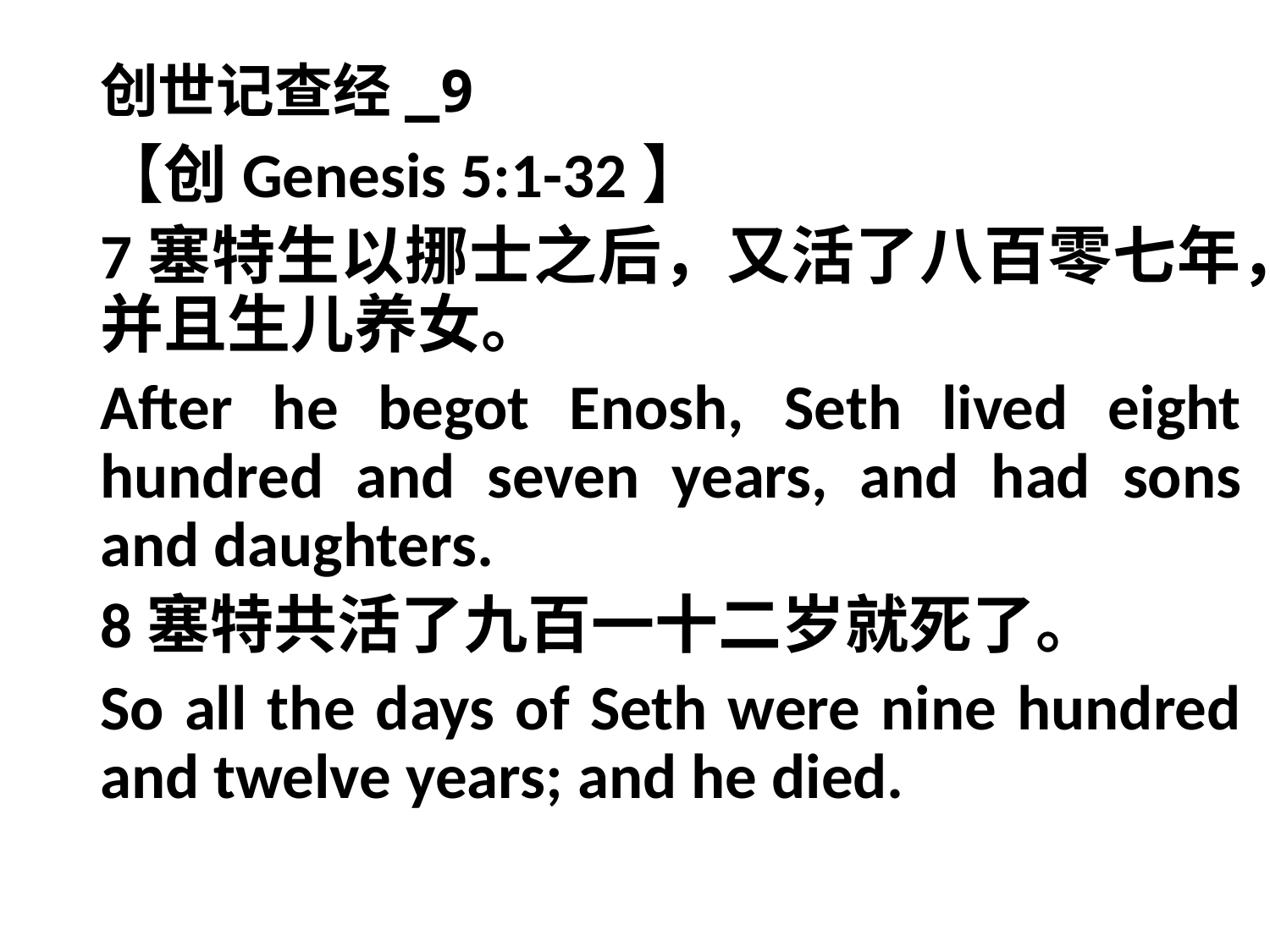

# 创世记查经_9
【创Genesis 5:1-32】
7塞特生以挪士之后，又活了八百零七年，并且生儿养女。
After he begot Enosh, Seth lived eight hundred and seven years, and had sons and daughters.
8塞特共活了九百一十二岁就死了。
So all the days of Seth were nine hundred and twelve years; and he died.